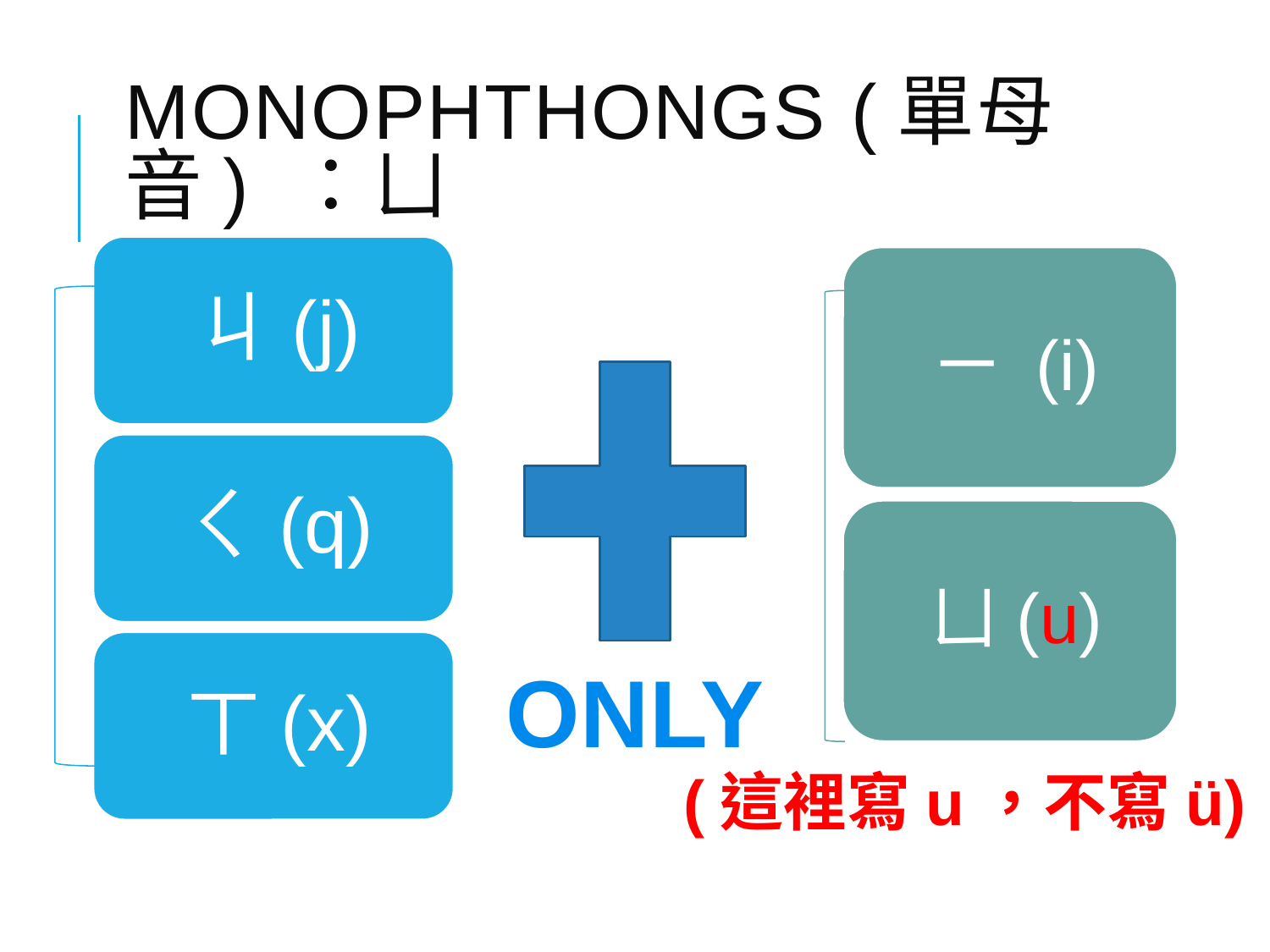

# Monophthongs (單母音) ：ㄩ
ㄐ(j)
ㄑ(q)
ㄒ(x)
ㄧ (i)
ㄩ(u)

ONLY
(這裡寫u，不寫ü)